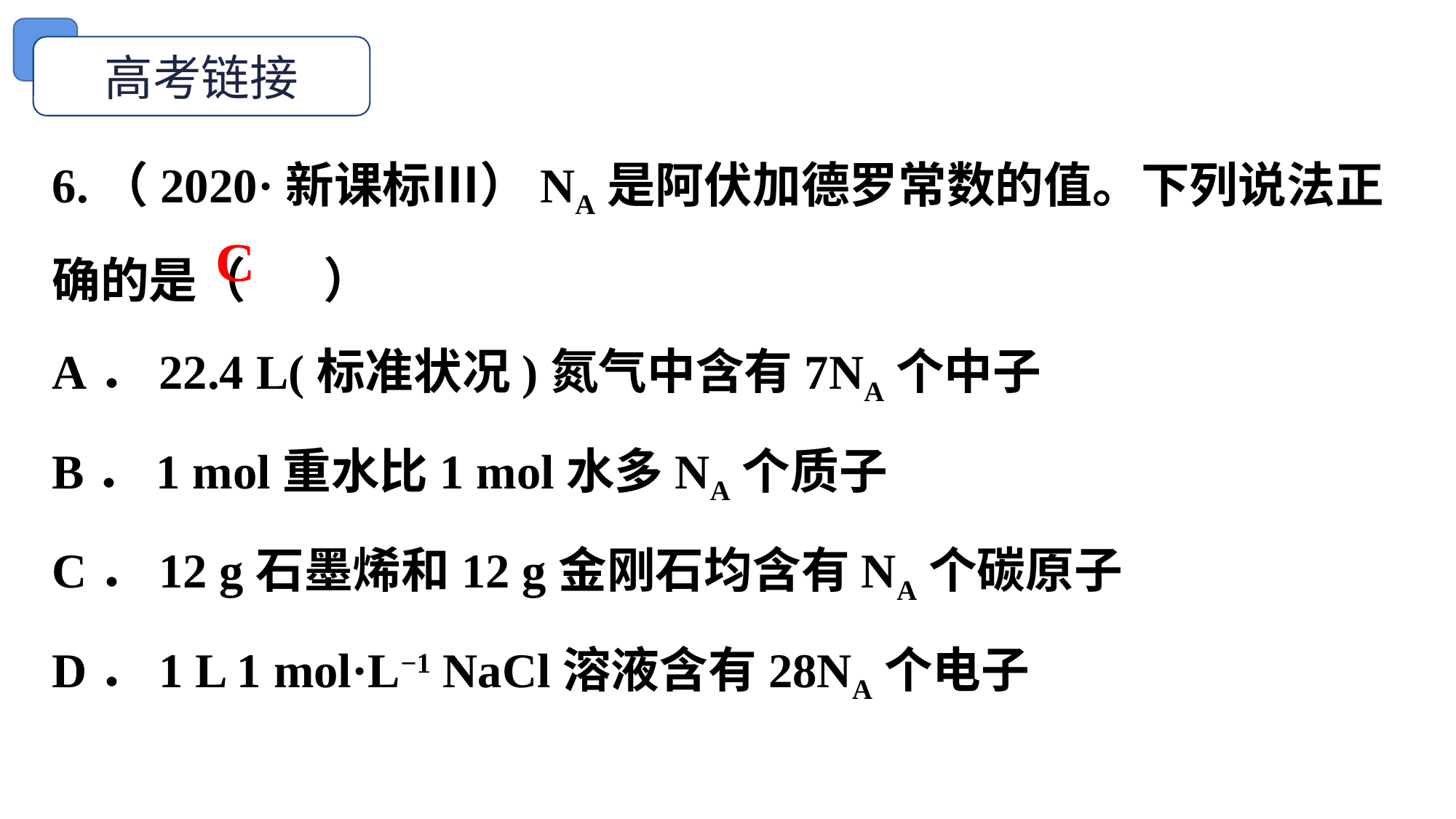

高考链接
6.（2020·新课标Ⅲ）NA是阿伏加德罗常数的值。下列说法正确的是（       ）
A．22.4 L(标准状况)氮气中含有7NA个中子
B．1 mol重水比1 mol水多NA个质子
C．12 g石墨烯和12 g金刚石均含有NA个碳原子
D．1 L 1 mol·L−1 NaCl溶液含有28NA个电子
C